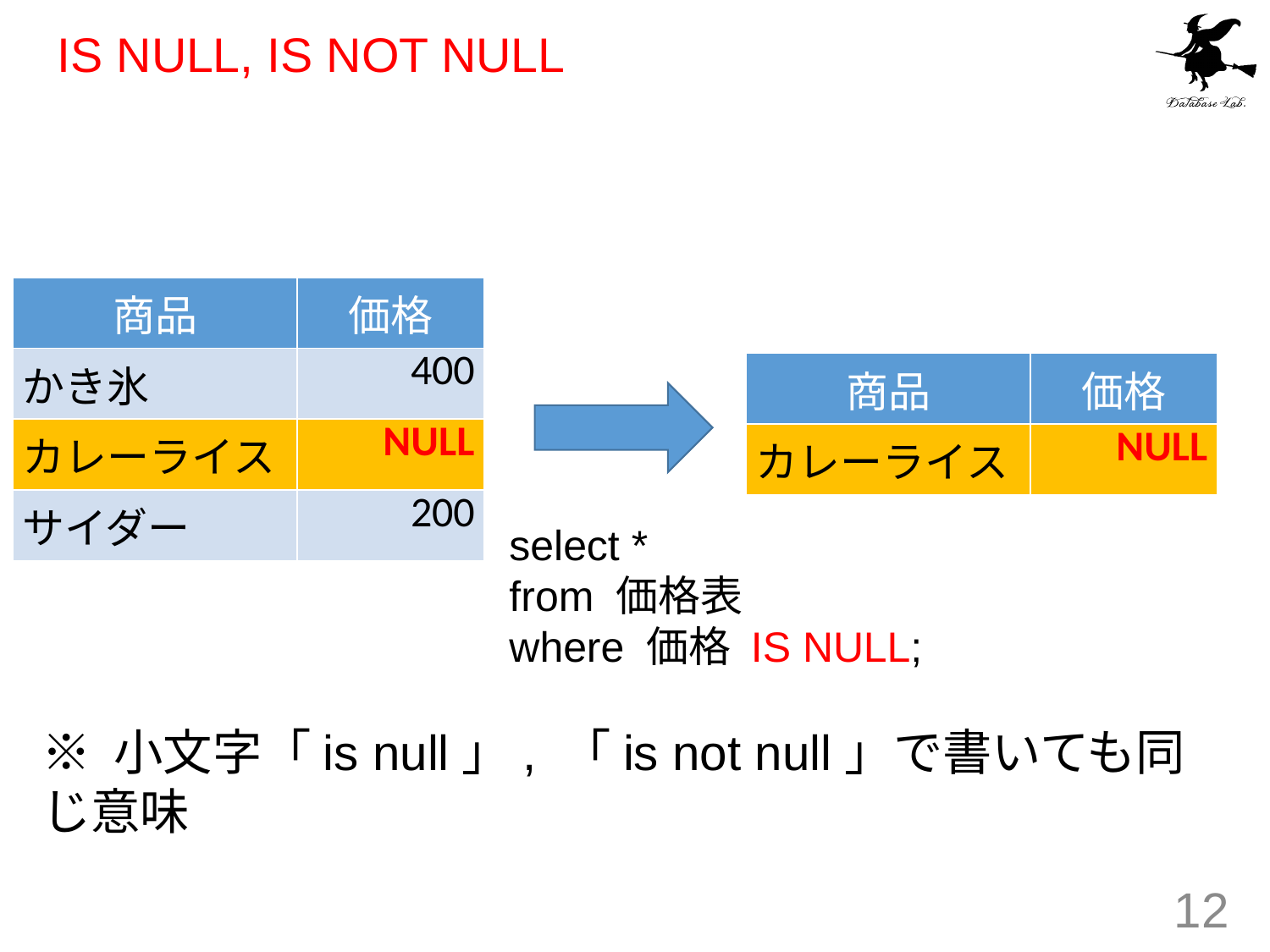

# IS NULL, IS NOT NULL
| 商品 | 価格 |
| --- | --- |
| かき氷 | 400 |
| カレーライス | NULL |
| サイダー | 200 |
| 商品 | 価格 |
| --- | --- |
| カレーライス | NULL |

select *
from 価格表
where 価格 IS NULL;
※ 小文字「is null」, 「is not null」で書いても同じ意味
12